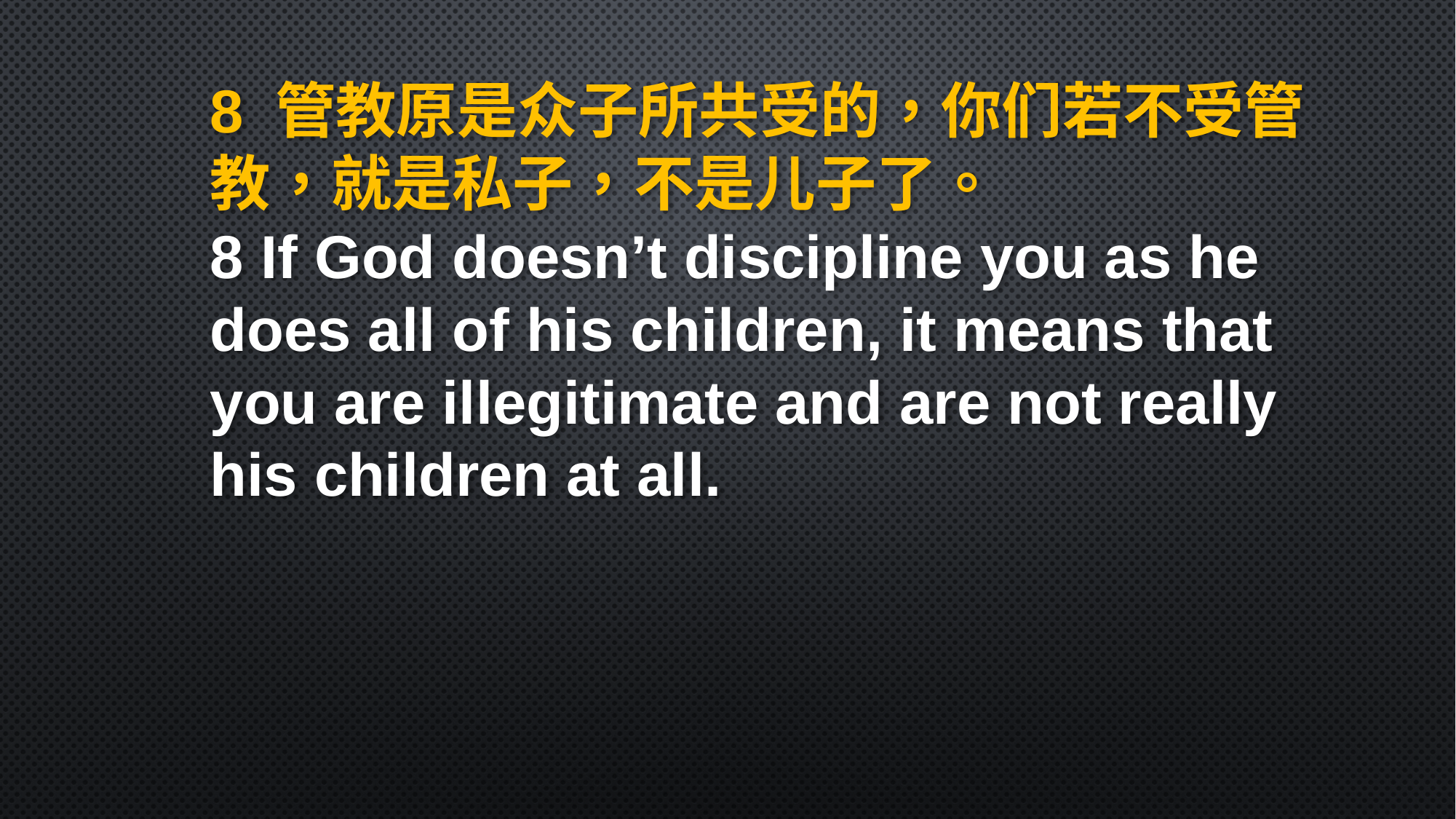

8 管教原是众子所共受的，你们若不受管教，就是私子，不是儿子了。
8 If God doesn’t discipline you as he does all of his children, it means that you are illegitimate and are not really his children at all.